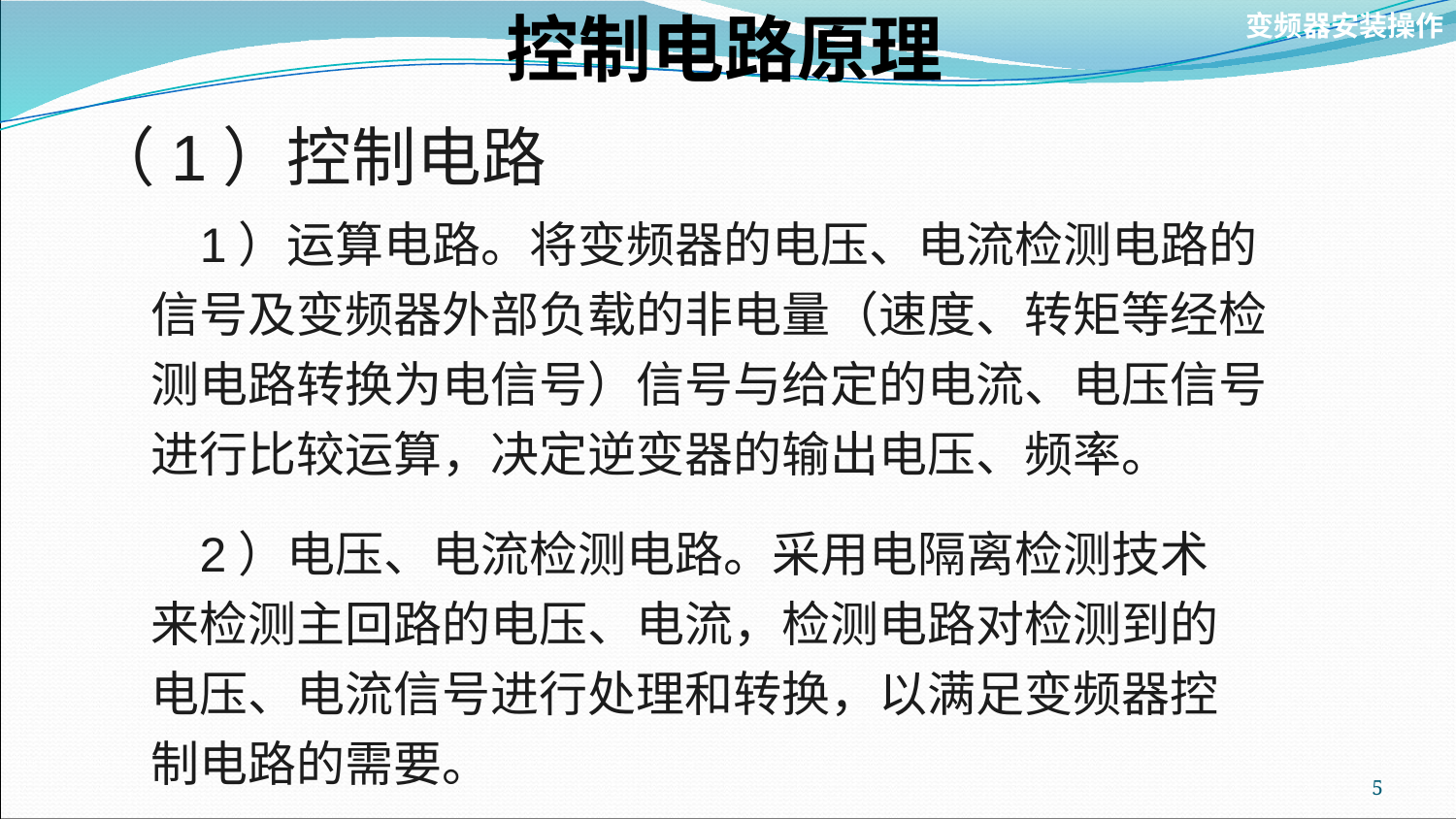

# 控制电路原理
变频器安装操作
（1）控制电路
1）运算电路。将变频器的电压、电流检测电路的信号及变频器外部负载的非电量（速度、转矩等经检测电路转换为电信号）信号与给定的电流、电压信号进行比较运算，决定逆变器的输出电压、频率。
2）电压、电流检测电路。采用电隔离检测技术来检测主回路的电压、电流，检测电路对检测到的电压、电流信号进行处理和转换，以满足变频器控制电路的需要。
5